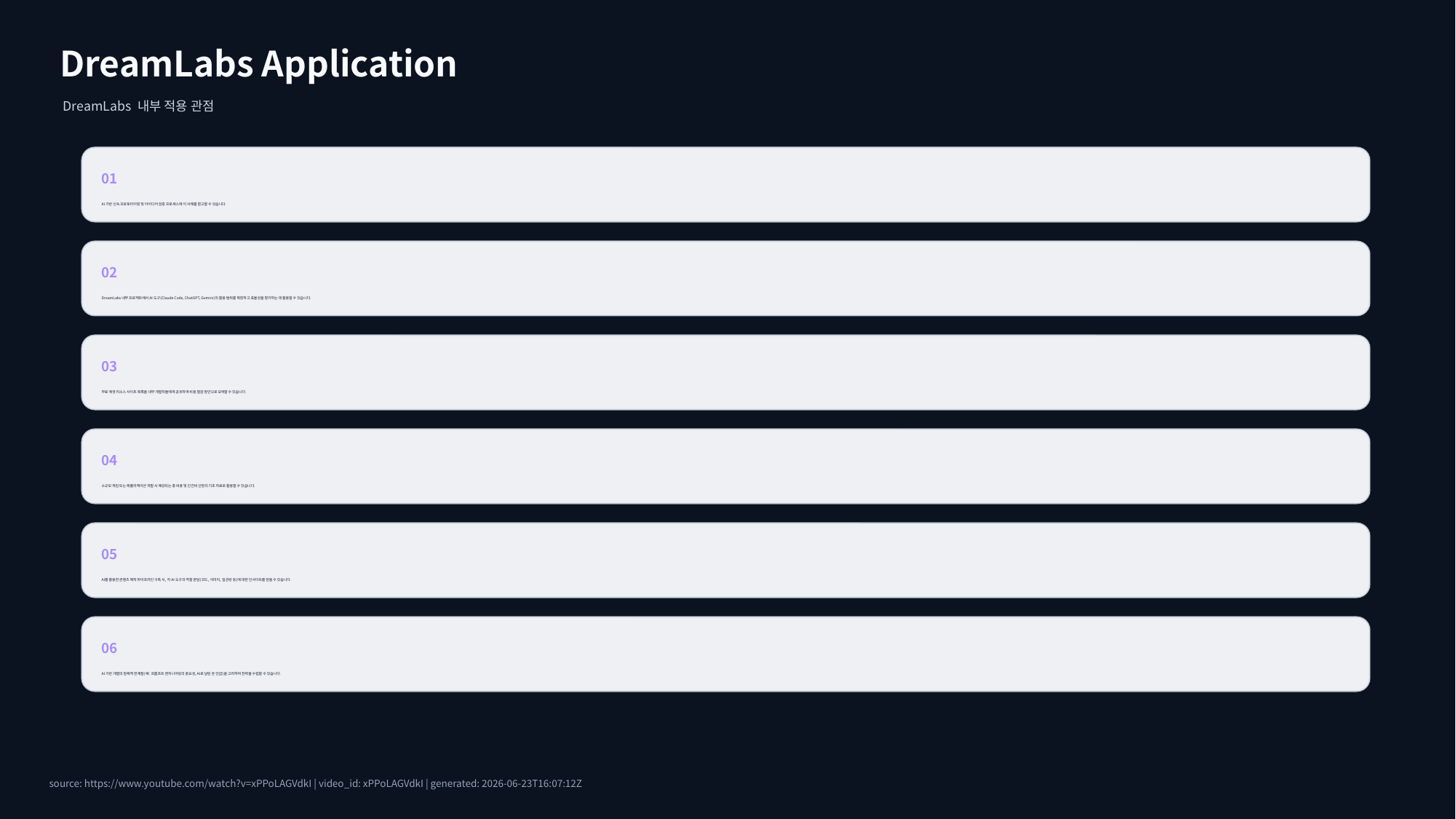

DreamLabs Application
DreamLabs 내부 적용 관점

01
AI 기반 신속 프로토타이핑 및 아이디어 검증 프로세스에 이 사례를 참고할 수 있습니다.

02
DreamLabs 내부 프로젝트에서 AI 도구(Claude Code, ChatGPT, Gemini)의 활용 범위를 확장하고 효율성을 평가하는 데 활용할 수 있습니다.

03
무료 에셋 리소스 사이트 목록을 내부 개발자들에게 공유하여 비용 절감 방안으로 모색할 수 있습니다.

04
소규모 게임 또는 애플리케이션 개발 시 예상되는 총 비용 및 인건비 산정의 기초 자료로 활용할 수 있습니다.

05
AI를 활용한 콘텐츠 제작 파이프라인 구축 시, 각 AI 도구의 역할 분담(코드, 이미지, 일관성 등)에 대한 인사이트를 얻을 수 있습니다.

06
AI 기반 개발의 잠재적 한계점(예: 프롬프트 엔지니어링의 중요성, AI로 날린 돈 언급)을 고려하여 전략을 수립할 수 있습니다.
source: https://www.youtube.com/watch?v=xPPoLAGVdkI | video_id: xPPoLAGVdkI | generated: 2026-06-23T16:07:12Z